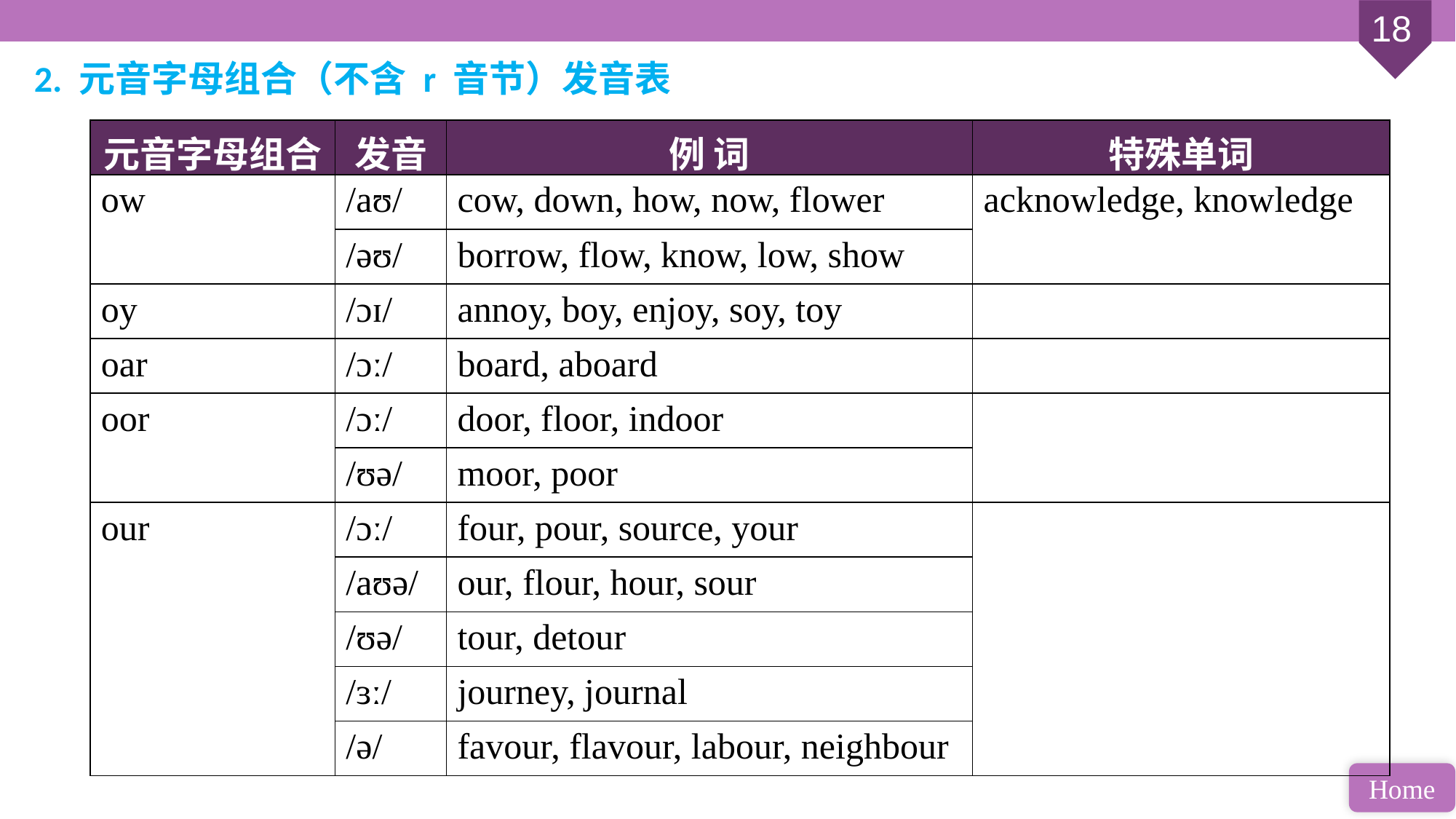

2. 元音字母组合（不含 r 音节）发音表
| 元音字母组合 | 发音 | 例 词 | 特殊单词 |
| --- | --- | --- | --- |
| ow | /aʊ/ | cow, down, how, now, flower | acknowledge, knowledge |
|  | /əʊ/ | borrow, flow, know, low, show |  |
| oy | /ɔɪ/ | annoy, boy, enjoy, soy, toy |  |
| oar | /ɔː/ | board, aboard |  |
| oor | /ɔː/ | door, floor, indoor |  |
|  | /ʊə/ | moor, poor |  |
| our | /ɔː/ | four, pour, source, your |  |
|  | /aʊə/ | our, flour, hour, sour |  |
|  | /ʊə/ | tour, detour |  |
|  | /ɜː/ | journey, journal |  |
|  | /ə/ | favour, flavour, labour, neighbour |  |